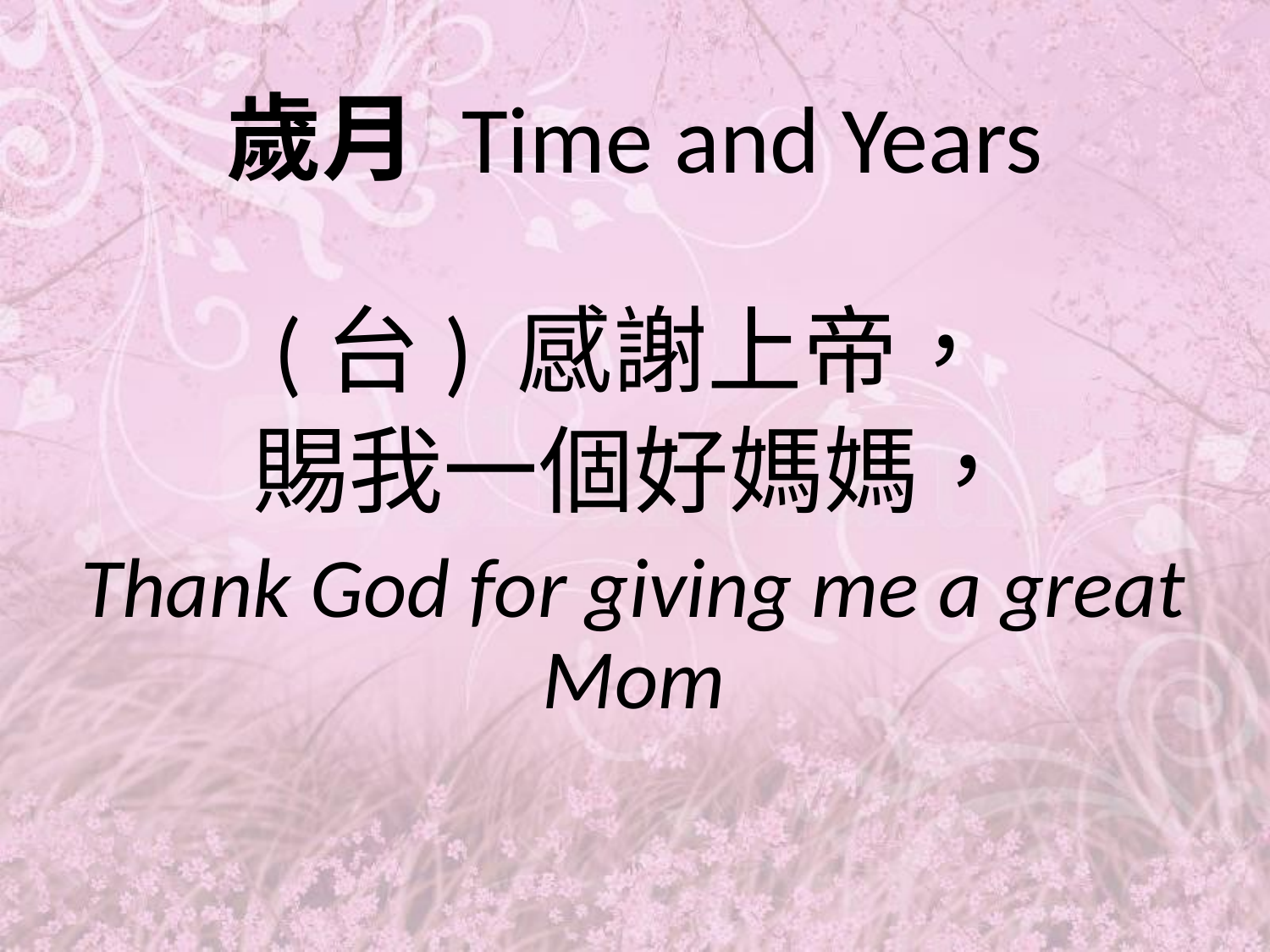

# 歲月 Time and Years
(台) 感謝上帝，
賜我一個好媽媽，
Thank God for giving me a great Mom